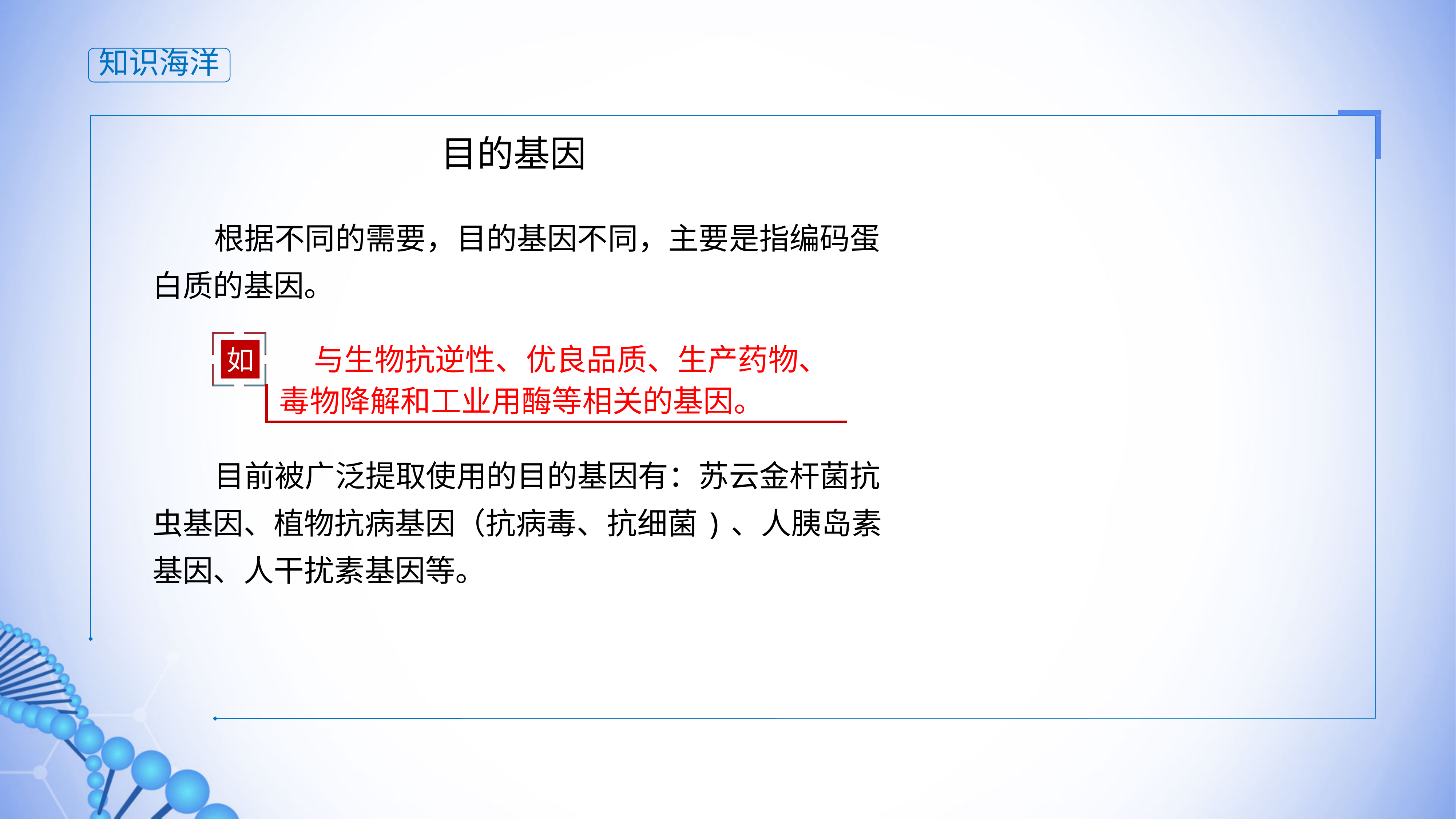

知识海洋

目的基因
 根据不同的需要，目的基因不同，主要是指编码蛋白质的基因。
    与生物抗逆性、优良品质、生产药物、毒物降解和工业用酶等相关的基因。

如
 目前被广泛提取使用的目的基因有：苏云金杆菌抗虫基因、植物抗病基因（抗病毒、抗细菌)、人胰岛素基因、人干扰素基因等。